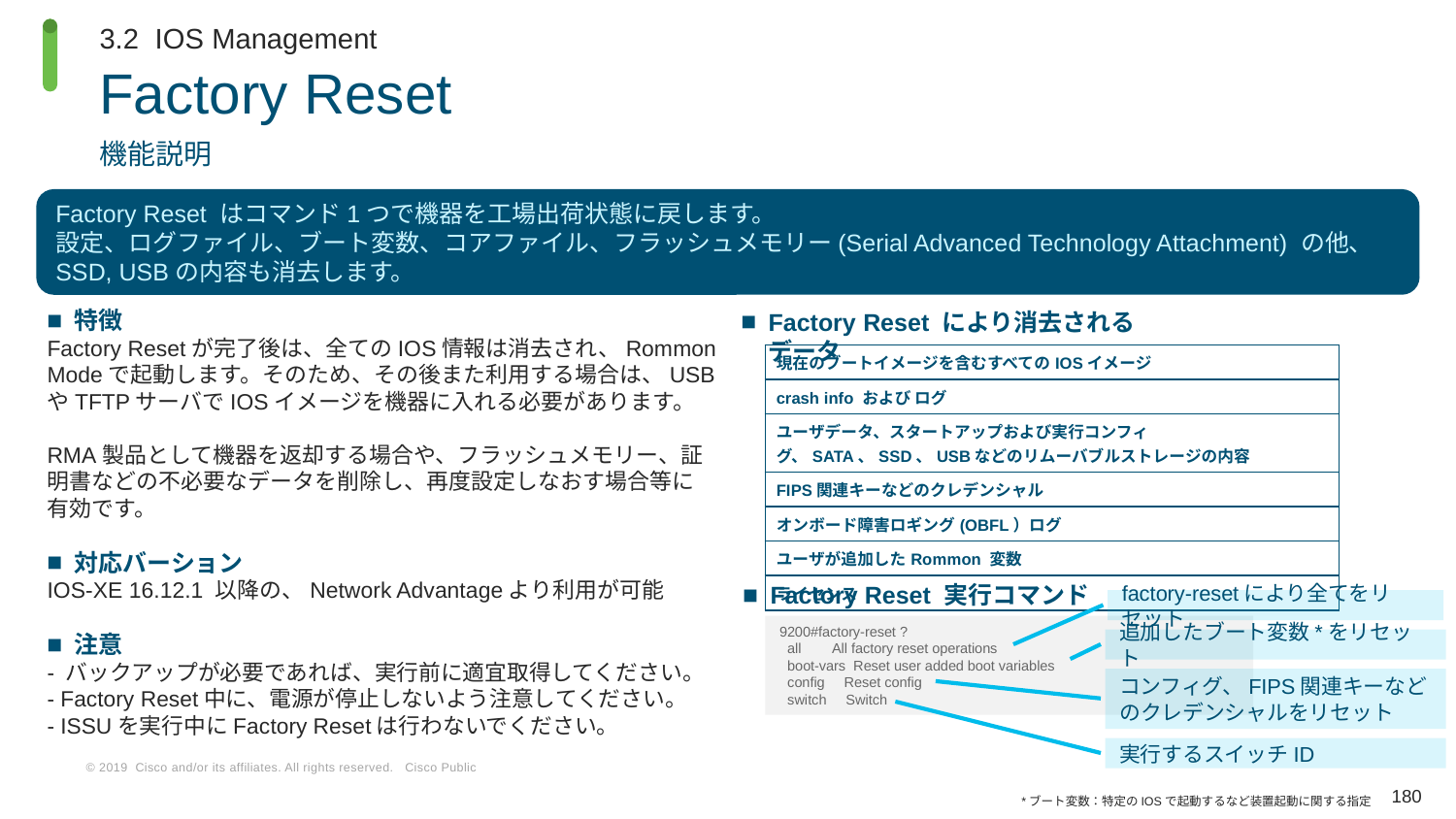

3.2  IOS Management
# Factory Reset
機能説明
Factory Reset はコマンド1つで機器を工場出荷状態に戻します。
設定、ログファイル、ブート変数、コアファイル、フラッシュメモリー(Serial Advanced Technology Attachment) の他、
SSD, USBの内容も消去します。
特徴
Factory Resetが完了後は、全てのIOS情報は消去され、Rommon Modeで起動します。そのため、その後また利用する場合は、USBやTFTPサーバでIOSイメージを機器に入れる必要があります。

RMA製品として機器を返却する場合や、フラッシュメモリー、証明書などの不必要なデータを削除し、再度設定しなおす場合等に有効です。
対応バーション
IOS-XE 16.12.1 以降の、Network Advantageより利用が可能

注意
- バックアップが必要であれば、実行前に適宜取得してください。
- Factory Reset中に、電源が停止しないよう注意してください。
- ISSUを実行中にFactory Resetは行わないでください。
Factory Reset により消去されるデータ
| 現在のブートイメージを含むすべてのIOSイメージ |
| --- |
| crash info および ログ |
| ユーザデータ、スタートアップおよび実行コンフィグ、SATA、SSD、USBなどのリムーバブルストレージの内容 |
| FIPS関連キーなどのクレデンシャル |
| オンボード障害ロギング(OBFL）ログ |
| ユーザが追加したRommon 変数 |
| ライセンス |
Factory Reset 実行コマンド
factory-resetにより全てをリセット
9200#factory-reset ?
  all        All factory reset operations
  boot-vars  Reset user added boot variables
  config     Reset config
  switch     Switch
追加したブート変数*をリセット
コンフィグ、FIPS関連キーなどのクレデンシャルをリセット
実行するスイッチID
180
*ブート変数：特定のIOSで起動するなど装置起動に関する指定